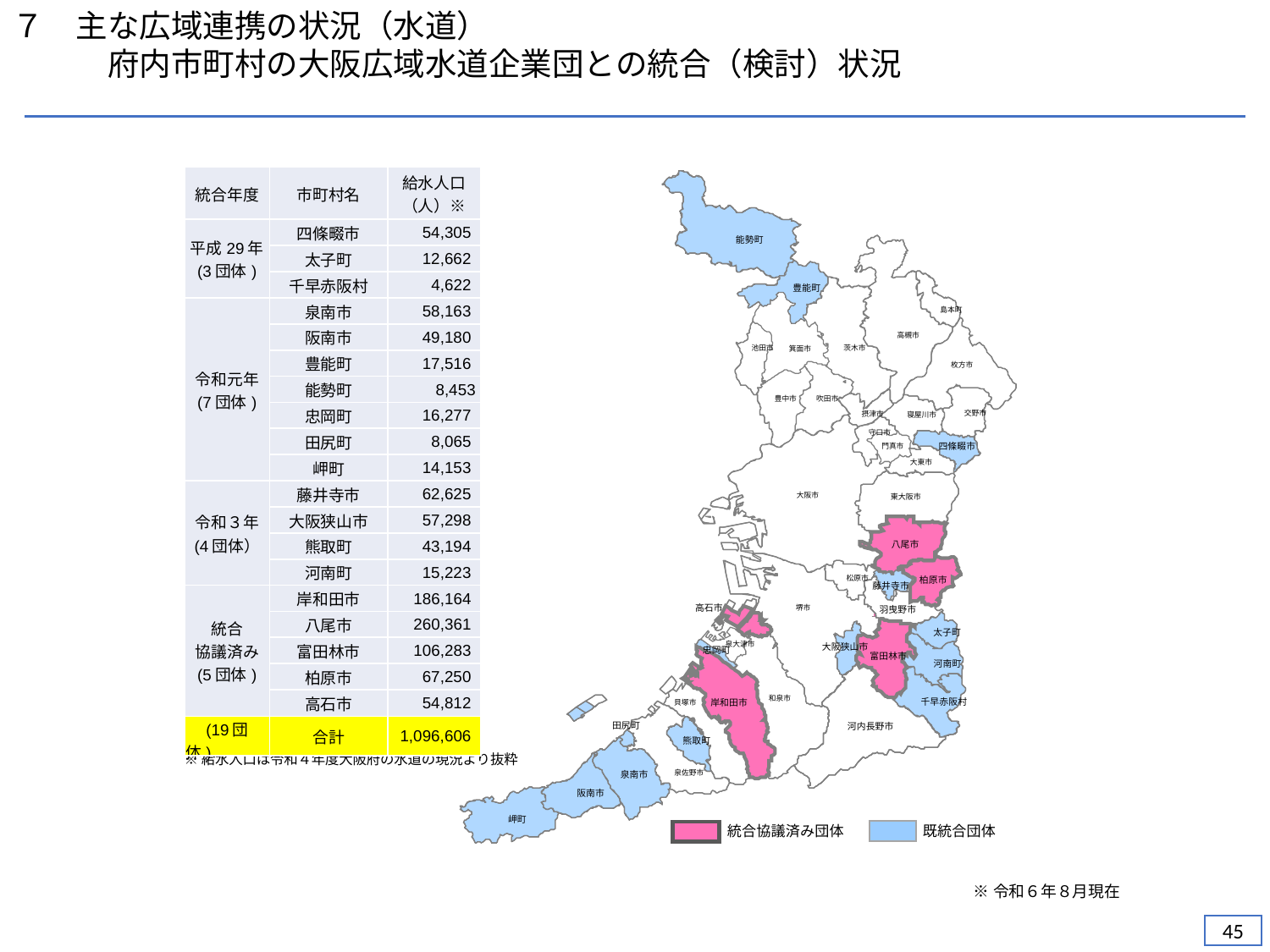

７　主な広域連携の状況（水道）
　　　府内市町村の大阪広域水道企業団との統合（検討）状況

| 統合年度 | 市町村名 | 給水人口 （人）※ |
| --- | --- | --- |
| 平成29年 (3団体) | 四條畷市 | 54,305 |
|  | 太子町 | 12,662 |
|  | 千早赤阪村 | 4,622 |
| 令和元年 (7団体) | 泉南市 | 58,163 |
|  | 阪南市 | 49,180 |
|  | 豊能町 | 17,516 |
|  | 能勢町 | 8,453 |
|  | 忠岡町 | 16,277 |
|  | 田尻町 | 8,065 |
|  | 岬町 | 14,153 |
| 令和３年 (4団体） | 藤井寺市 | 62,625 |
|  | 大阪狭山市 | 57,298 |
|  | 熊取町 | 43,194 |
|  | 河南町 | 15,223 |
| 統合 協議済み (5団体) | 岸和田市 | 186,164 |
|  | 八尾市 | 260,361 |
|  | 富田林市 | 106,283 |
|  | 柏原市 | 67,250 |
|  | 高石市 | 54,812 |
| (19団体) | 合計 | 1,096,606 |

能勢町
豊能町
島本町
高槻市
茨木市
池田市
箕面市
枚方市
吹田市
豊中市
交野市
摂津市
寝屋川市
守口市
四條畷市
門真市
大阪市
松原市
藤井寺市
堺市
羽曳野市
太子町
泉大津市
大阪狭山市
忠岡町
河南町
千早赤阪村
貝塚市
田尻町
河内長野市
熊取町
泉佐野市
泉南市
阪南市
岬町

大東市

東大阪市

八尾市

柏原市

高石市

富田林市

和泉市
岸和田市

※給水人口は令和４年度大阪府の水道の現況より抜粋

既統合団体
統合協議済み団体

※令和６年８月現在
45